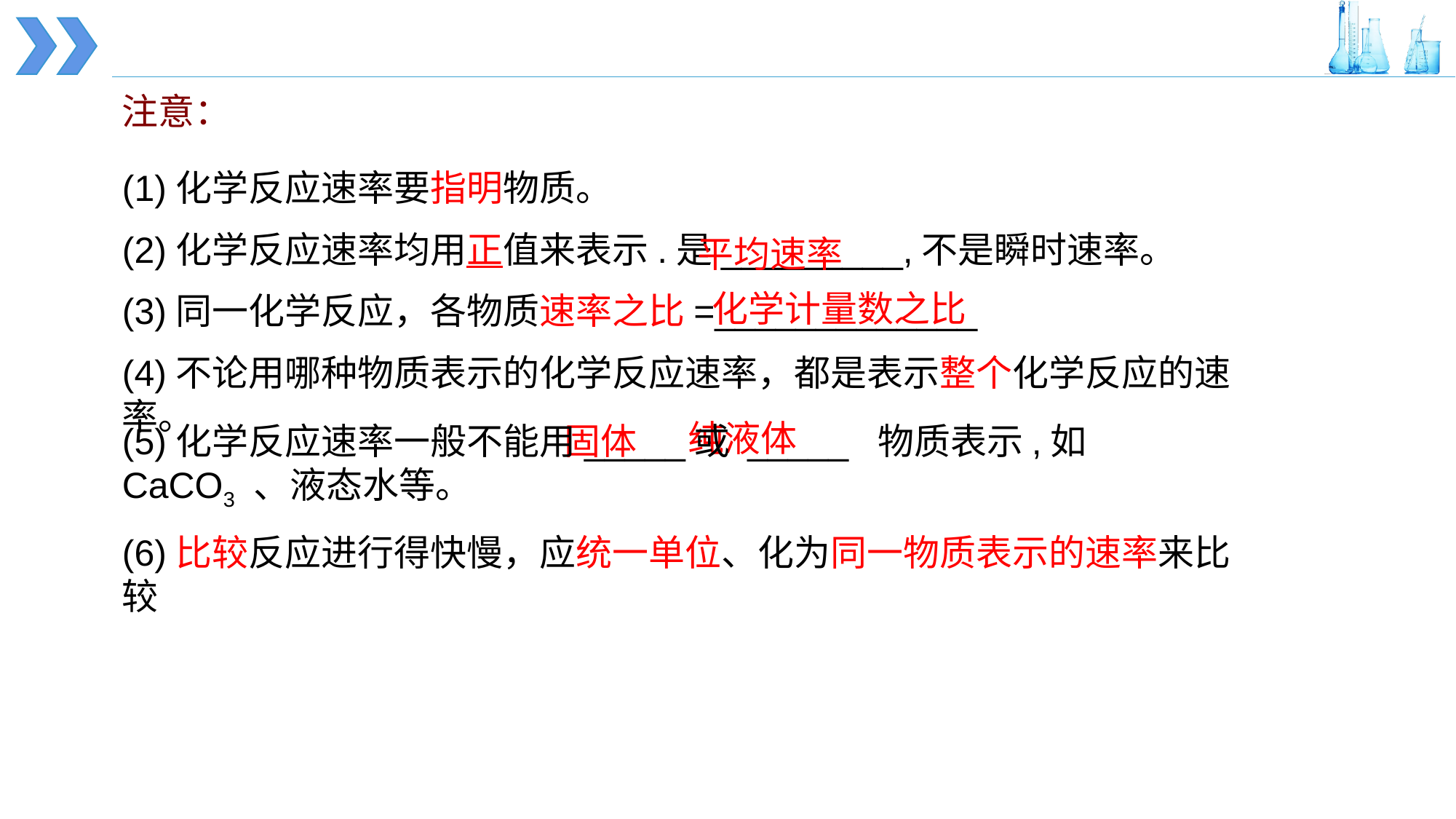

注意：
(1)化学反应速率要指明物质。
(2)化学反应速率均用正值来表示.是_________,不是瞬时速率。
(3)同一化学反应，各物质速率之比=_____________
(4)不论用哪种物质表示的化学反应速率，都是表示整个化学反应的速率。
平均速率
化学计量数之比
纯液体
固体
(5)化学反应速率一般不能用_____或 _____  物质表示,如CaCO3 、液态水等。
(6)比较反应进行得快慢，应统一单位、化为同一物质表示的速率来比较